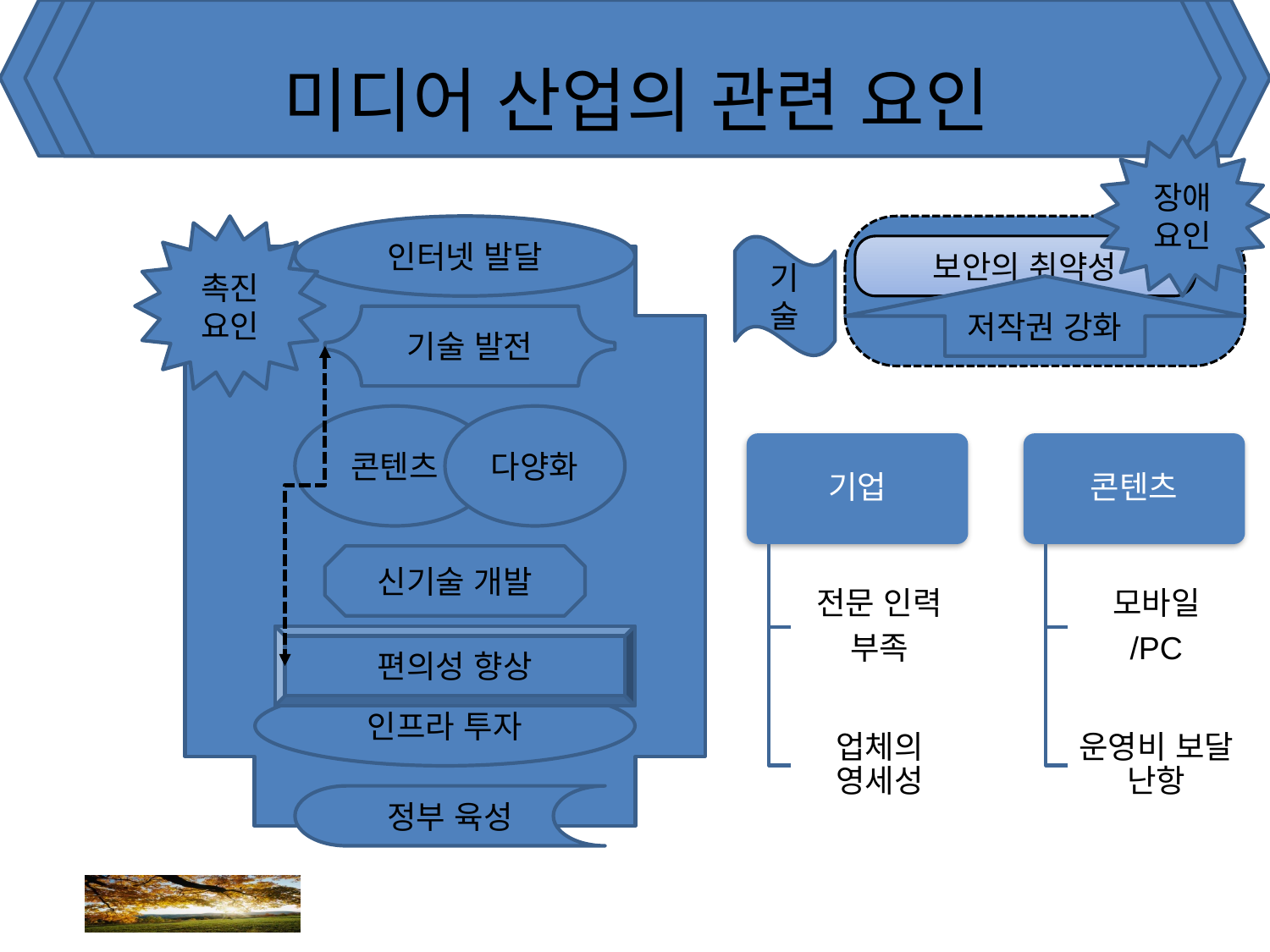

# 미디어 산업의 관련 요인
장애요인

기
술
보안의 취약성
저작권 강화
기업
전문 인력
부족
업체의 영세성
콘텐츠
모바일
/PC
운영비 보달 난항
촉진 요인
인터넷 발달

기술 발전
콘텐츠
다양화
신기술 개발
편의성 향상
인프라 투자
정부 육성